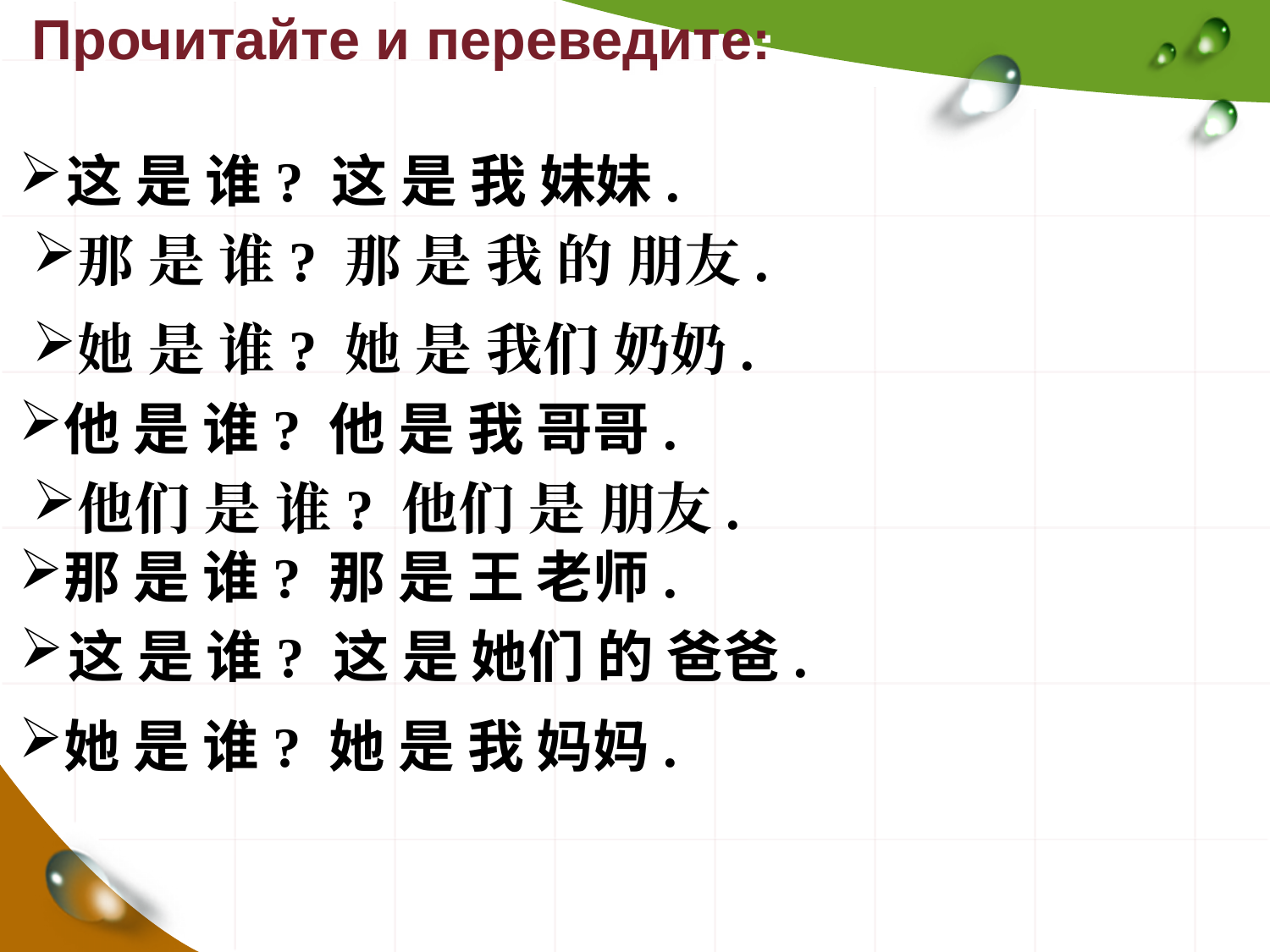

# Прочитайте и переведите:
这 是 谁? 这 是 我 妹妹.
那 是 谁? 那 是 我 的 朋友.
她 是 谁? 她 是 我们 奶奶.
他 是 谁? 他 是 我 哥哥.
他们 是 谁? 他们 是 朋友.
那 是 谁? 那 是 王 老师.
这 是 谁? 这 是 她们 的 爸爸.
她 是 谁? 她 是 我 妈妈.